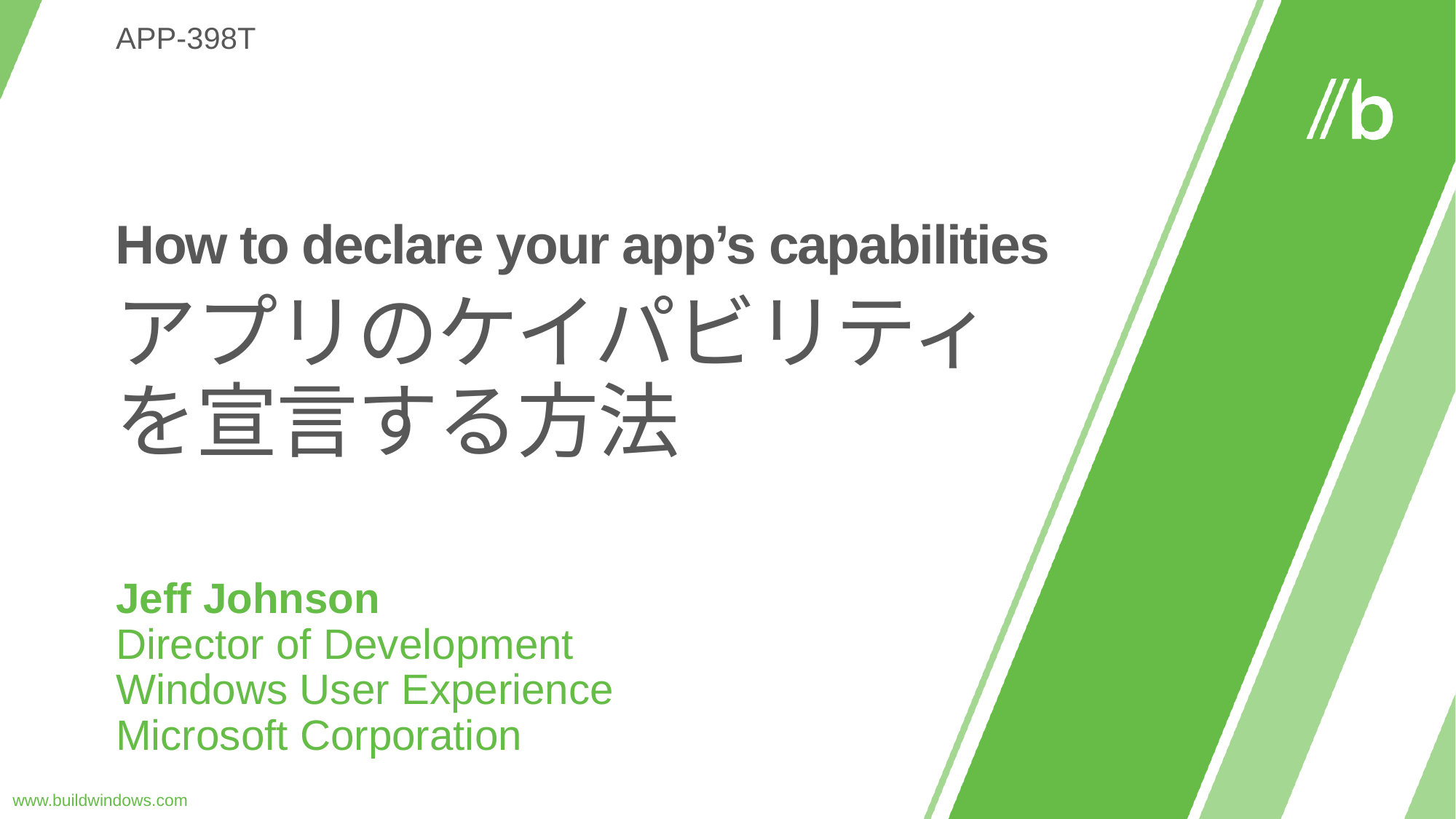

APP-398T
How to declare your app’s capabilities
アプリのケイパビリティを宣言する方法
Jeff Johnson
Director of Development
Windows User Experience
Microsoft Corporation